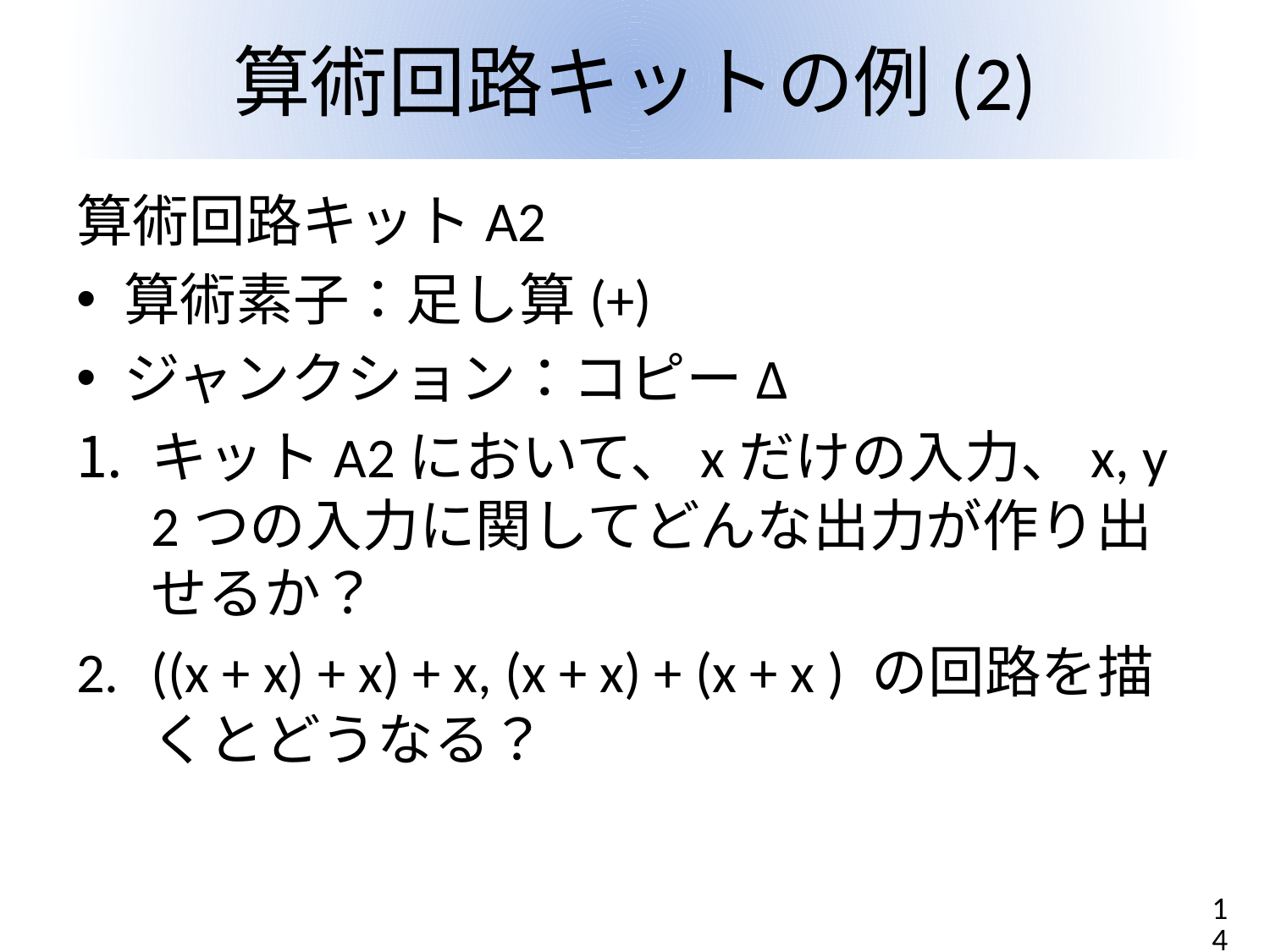

# 算術回路キットの例(2)
算術回路キットA2
算術素子：足し算(+)
ジャンクション：コピーΔ
キットA2において、xだけの入力、x, y 2つの入力に関してどんな出力が作り出せるか？
((x + x) + x) + x, (x + x) + (x + x ) の回路を描くとどうなる？
14